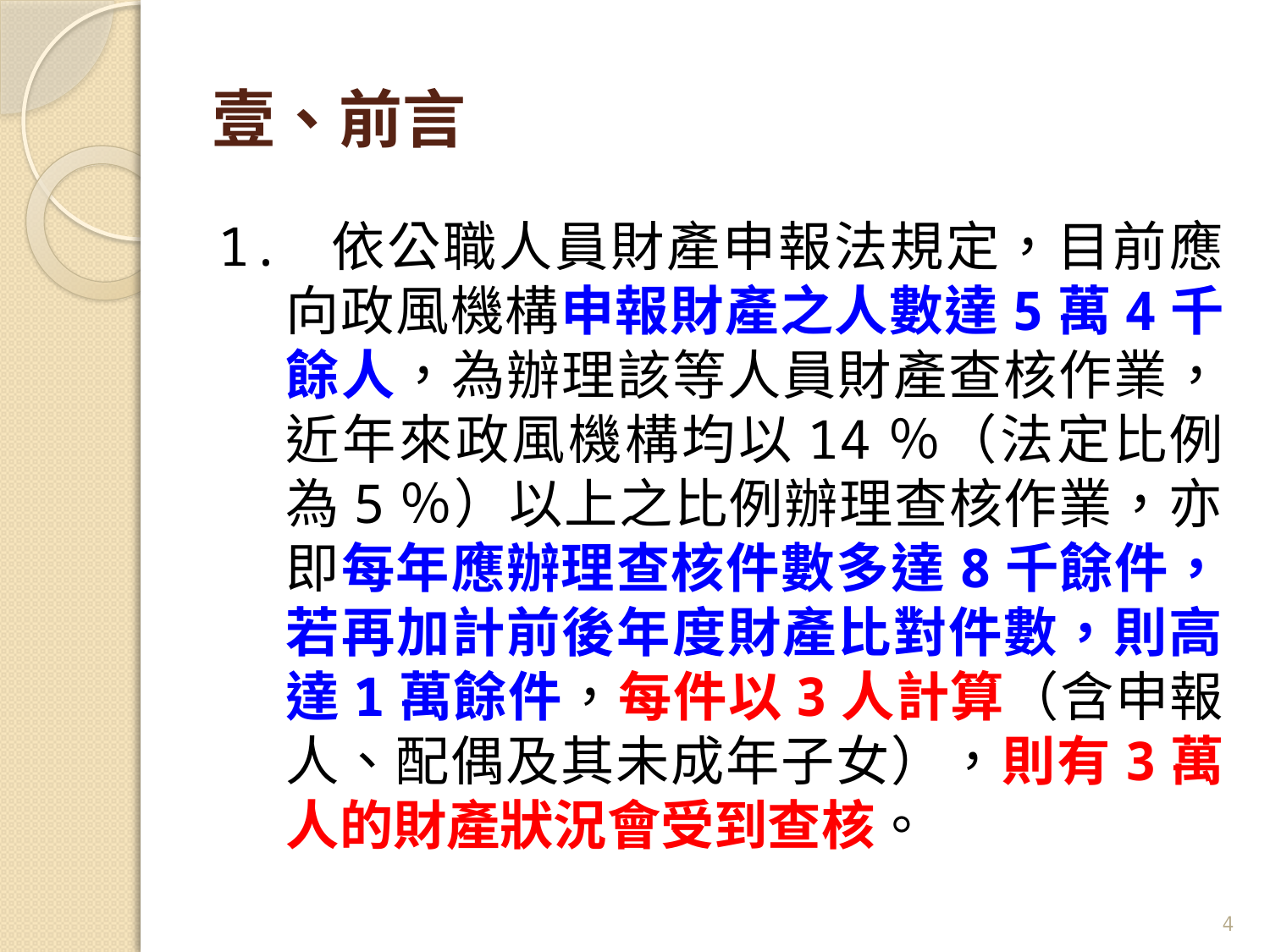

# 壹、前言
1. 依公職人員財產申報法規定，目前應向政風機構申報財產之人數達5萬4千餘人，為辦理該等人員財產查核作業，近年來政風機構均以14％（法定比例為5％）以上之比例辦理查核作業，亦即每年應辦理查核件數多達8千餘件，若再加計前後年度財產比對件數，則高達1萬餘件，每件以3人計算（含申報人、配偶及其未成年子女），則有3萬人的財產狀況會受到查核。

4